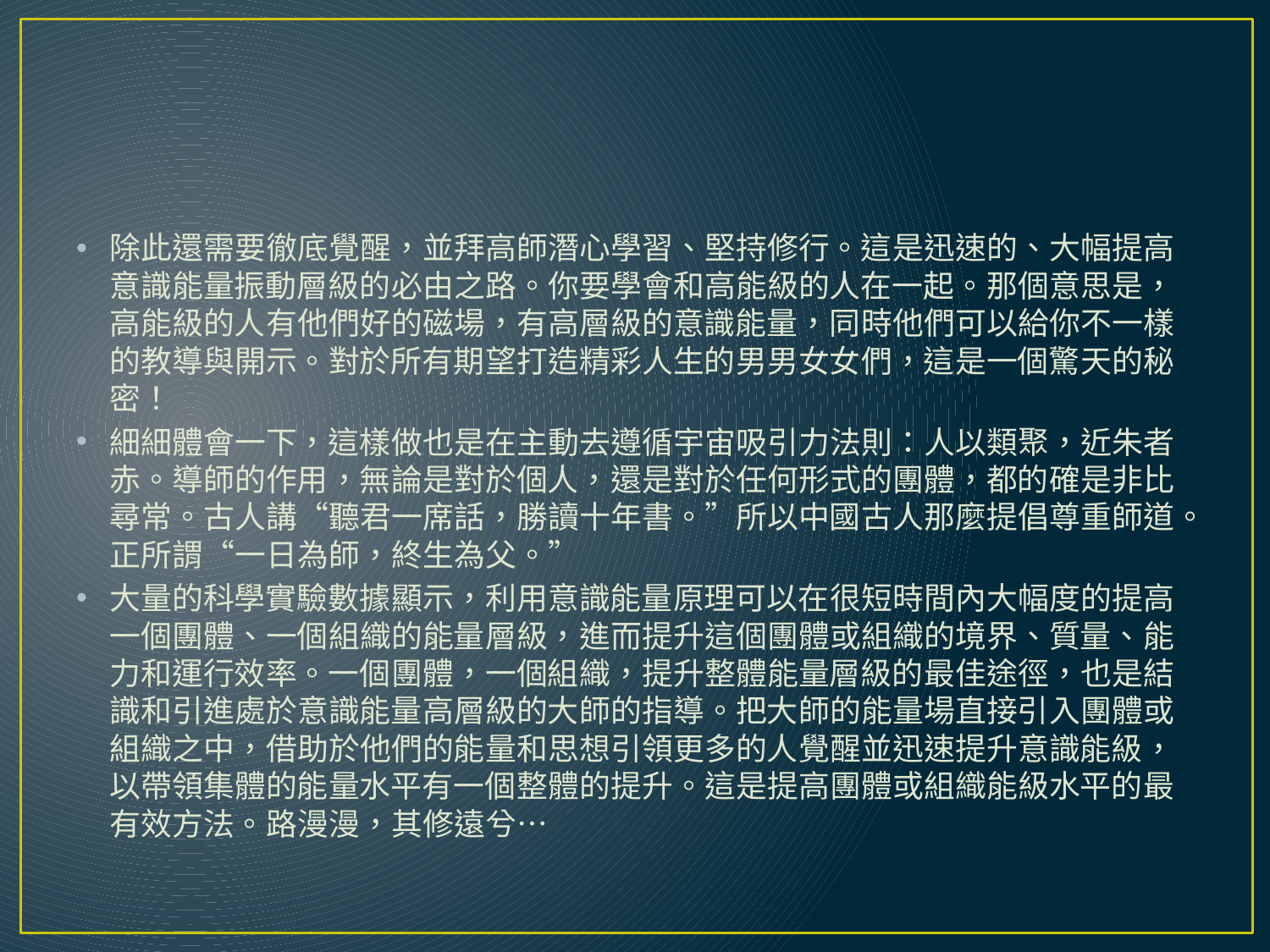

#
除此還需要徹底覺醒，並拜高師潛心學習、堅持修行。這是迅速的、大幅提高意識能量振動層級的必由之路。你要學會和高能級的人在一起。那個意思是，高能級的人有他們好的磁場，有高層級的意識能量，同時他們可以給你不一樣的教導與開示。對於所有期望打造精彩人生的男男女女們，這是一個驚天的秘密！
細細體會一下，這樣做也是在主動去遵循宇宙吸引力法則：人以類聚，近朱者赤。導師的作用，無論是對於個人，還是對於任何形式的團體，都的確是非比尋常。古人講“聽君一席話，勝讀十年書。”所以中國古人那麼提倡尊重師道。正所謂“一日為師，終生為父。”
大量的科學實驗數據顯示，利用意識能量原理可以在很短時間內大幅度的提高一個團體、一個組織的能量層級，進而提升這個團體或組織的境界、質量、能力和運行效率。一個團體，一個組織，提升整體能量層級的最佳途徑，也是結識和引進處於意識能量高層級的大師的指導。把大師的能量場直接引入團體或組織之中，借助於他們的能量和思想引領更多的人覺醒並迅速提升意識能級，以帶領集體的能量水平有一個整體的提升。這是提高團體或組織能級水平的最有效方法。路漫漫，其修遠兮…